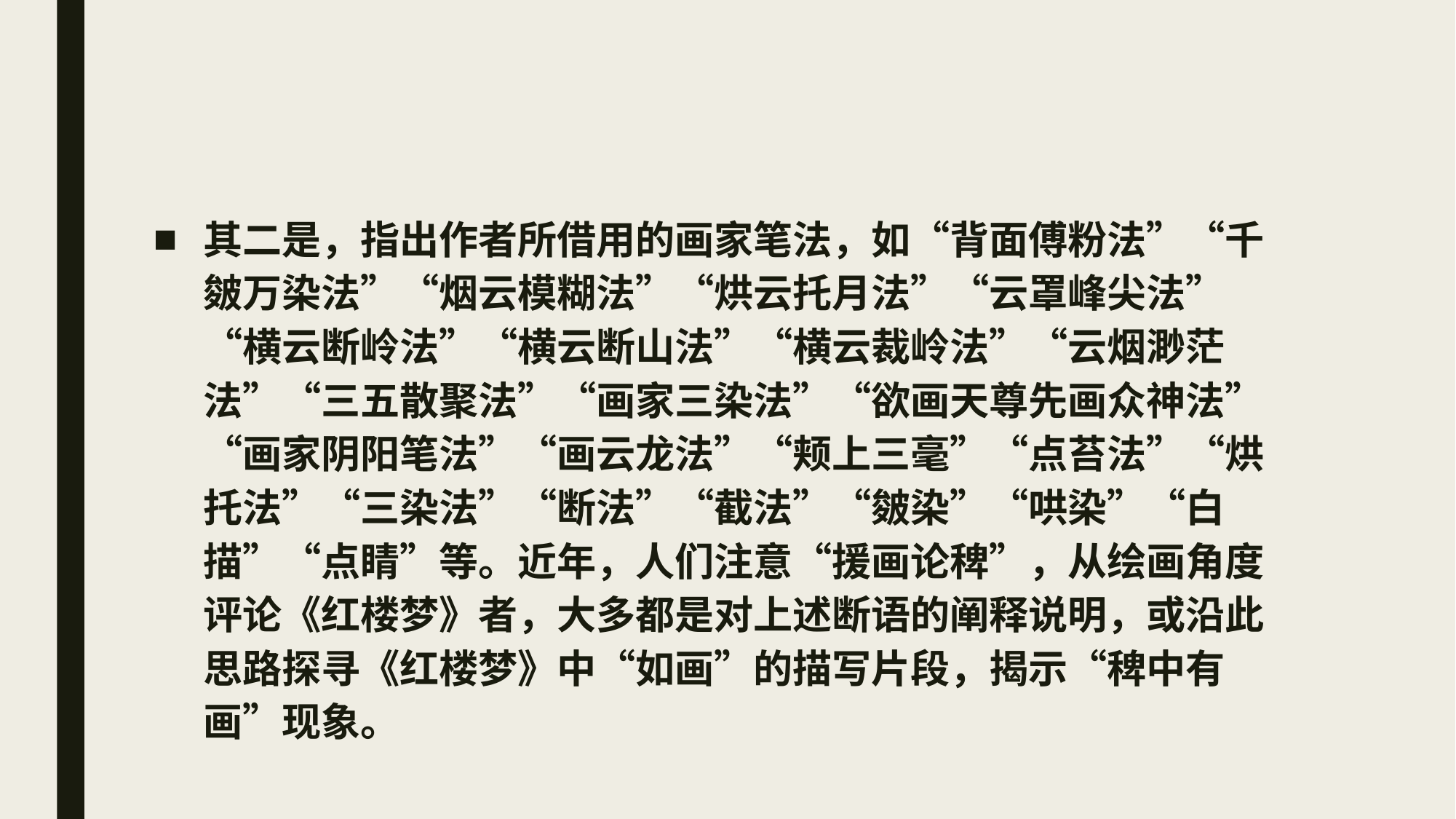

#
其二是，指出作者所借用的画家笔法，如“背面傅粉法”“千皴万染法”“烟云模糊法”“烘云托月法”“云罩峰尖法”“横云断岭法”“横云断山法”“横云裁岭法”“云烟渺茫法”“三五散聚法”“画家三染法”“欲画天尊先画众神法”“画家阴阳笔法”“画云龙法”“颊上三毫”“点苔法”“烘托法”“三染法”“断法”“截法”“皴染”“哄染”“白描”“点睛”等。近年，人们注意“援画论稗”，从绘画角度评论《红楼梦》者，大多都是对上述断语的阐释说明，或沿此思路探寻《红楼梦》中“如画”的描写片段，揭示“稗中有画”现象。